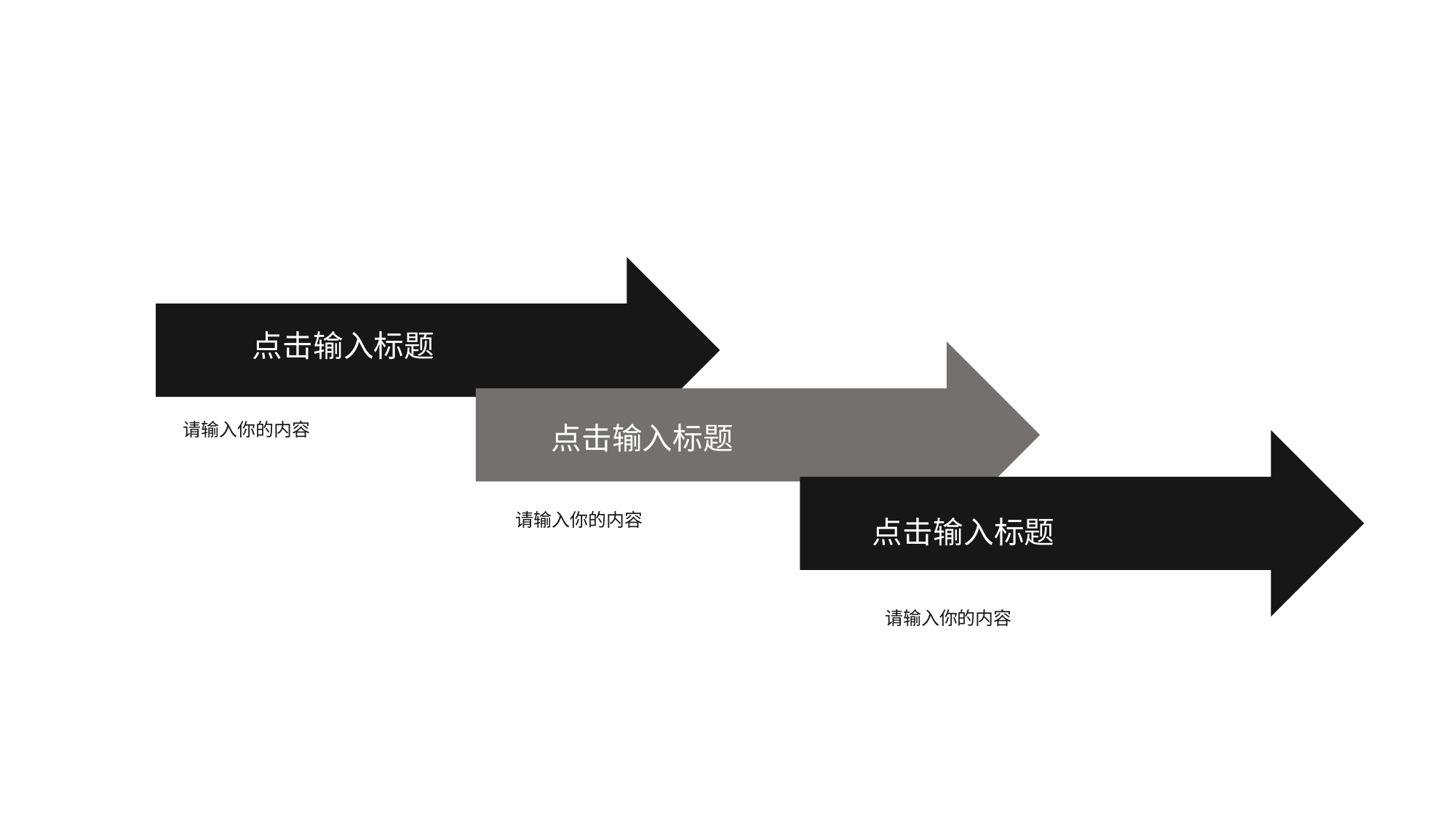

点击输入标题

  请输入你的内容
点击输入标题

  请输入你的内容
点击输入标题
  请输入你的内容